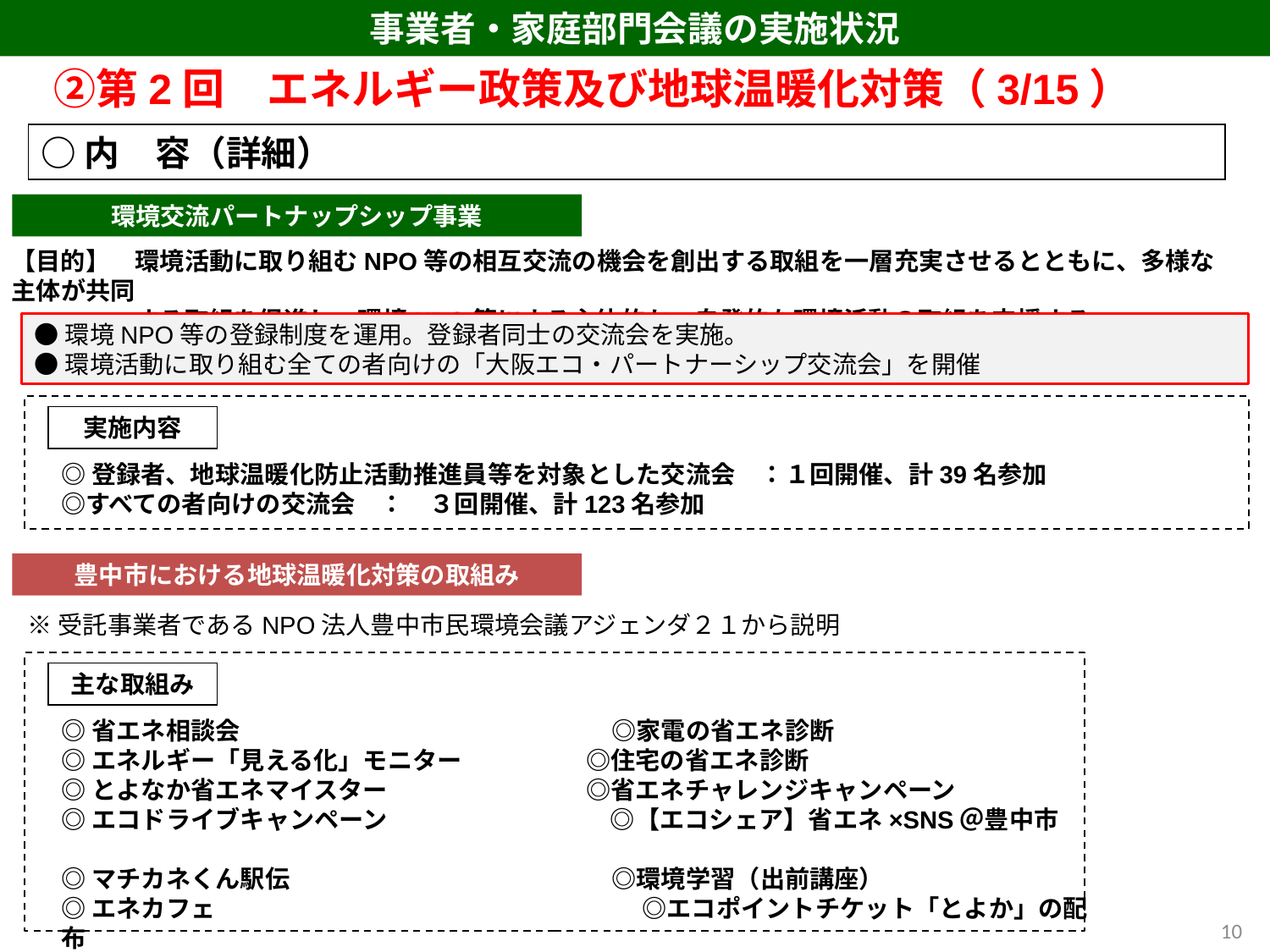

事業者・家庭部門会議の実施状況
　②第2回　エネルギー政策及び地球温暖化対策（3/15）
○内　容（詳細）
環境交流パートナップシップ事業
【目的】　環境活動に取り組むNPO等の相互交流の機会を創出する取組を一層充実させるとともに、多様な主体が共同
　　　　　する取組を促進し、環境NPO等による主体的かつ自発的な環境活動の取組を支援する。
●環境NPO等の登録制度を運用。登録者同士の交流会を実施。
●環境活動に取り組む全ての者向けの「大阪エコ・パートナーシップ交流会」を開催

実施内容
◎登録者、地球温暖化防止活動推進員等を対象とした交流会　：１回開催、計39名参加
◎すべての者向けの交流会　：　３回開催、計123名参加
豊中市における地球温暖化対策の取組み
※受託事業者であるNPO法人豊中市民環境会議アジェンダ２１から説明

主な取組み
◎省エネ相談会　　　　　　　　　　　　　　　◎家電の省エネ診断
◎エネルギー「見える化」モニター　　　　　◎住宅の省エネ診断
◎とよなか省エネマイスター　　　　　　　　◎省エネチャレンジキャンペーン
◎エコドライブキャンペーン　　　　　　　　　◎【エコシェア】省エネ×SNS＠豊中市
◎マチカネくん駅伝　　　　　　　　　　　　　◎環境学習（出前講座）
◎エネカフェ　　　　　　　　　　　　　　　　　 ◎エコポイントチケット「とよか」の配布
◎チャレンジマイナス７０推進協議会
10